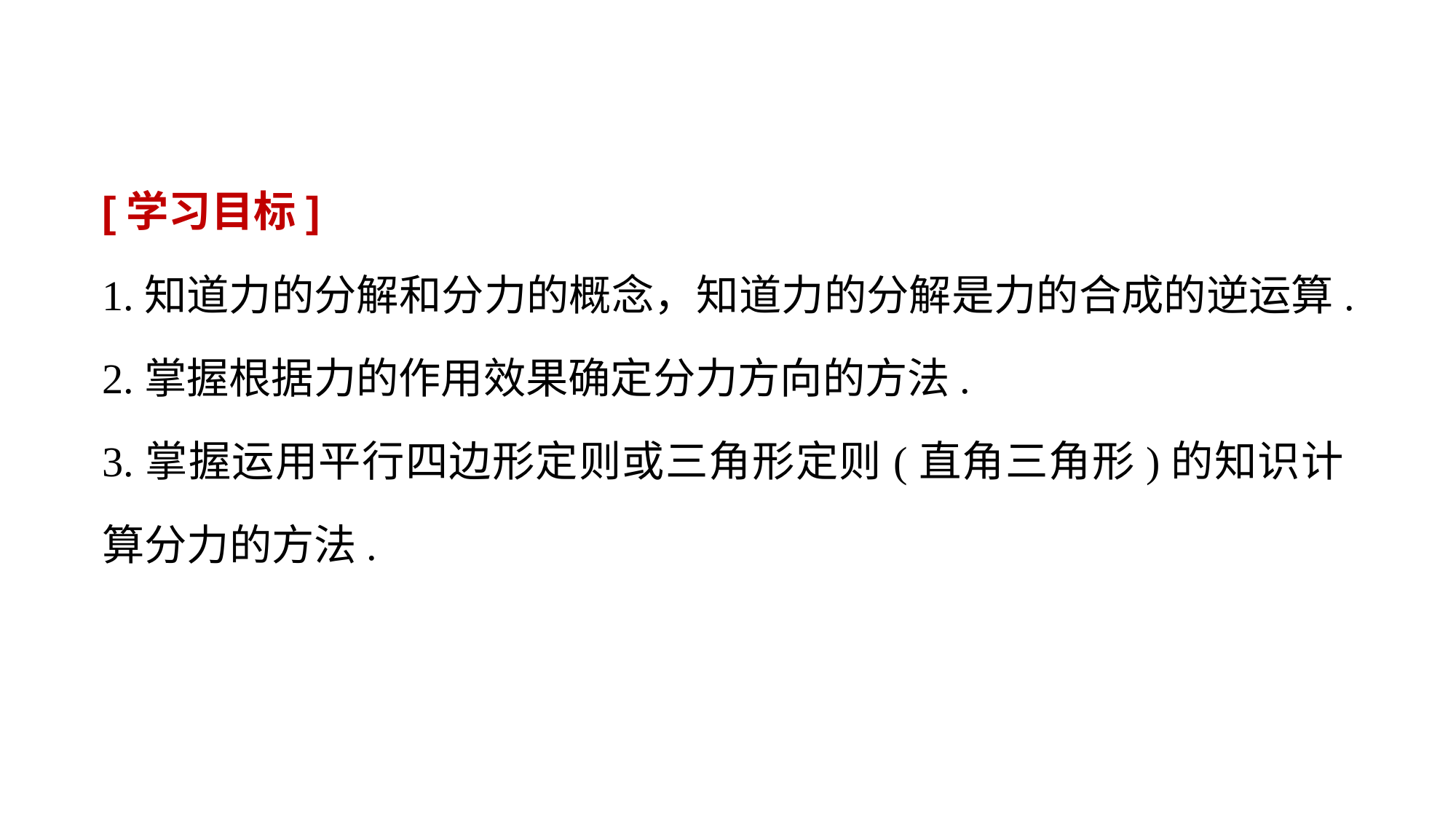

[学习目标]
1.知道力的分解和分力的概念，知道力的分解是力的合成的逆运算.
2.掌握根据力的作用效果确定分力方向的方法.
3.掌握运用平行四边形定则或三角形定则(直角三角形)的知识计算分力的方法.